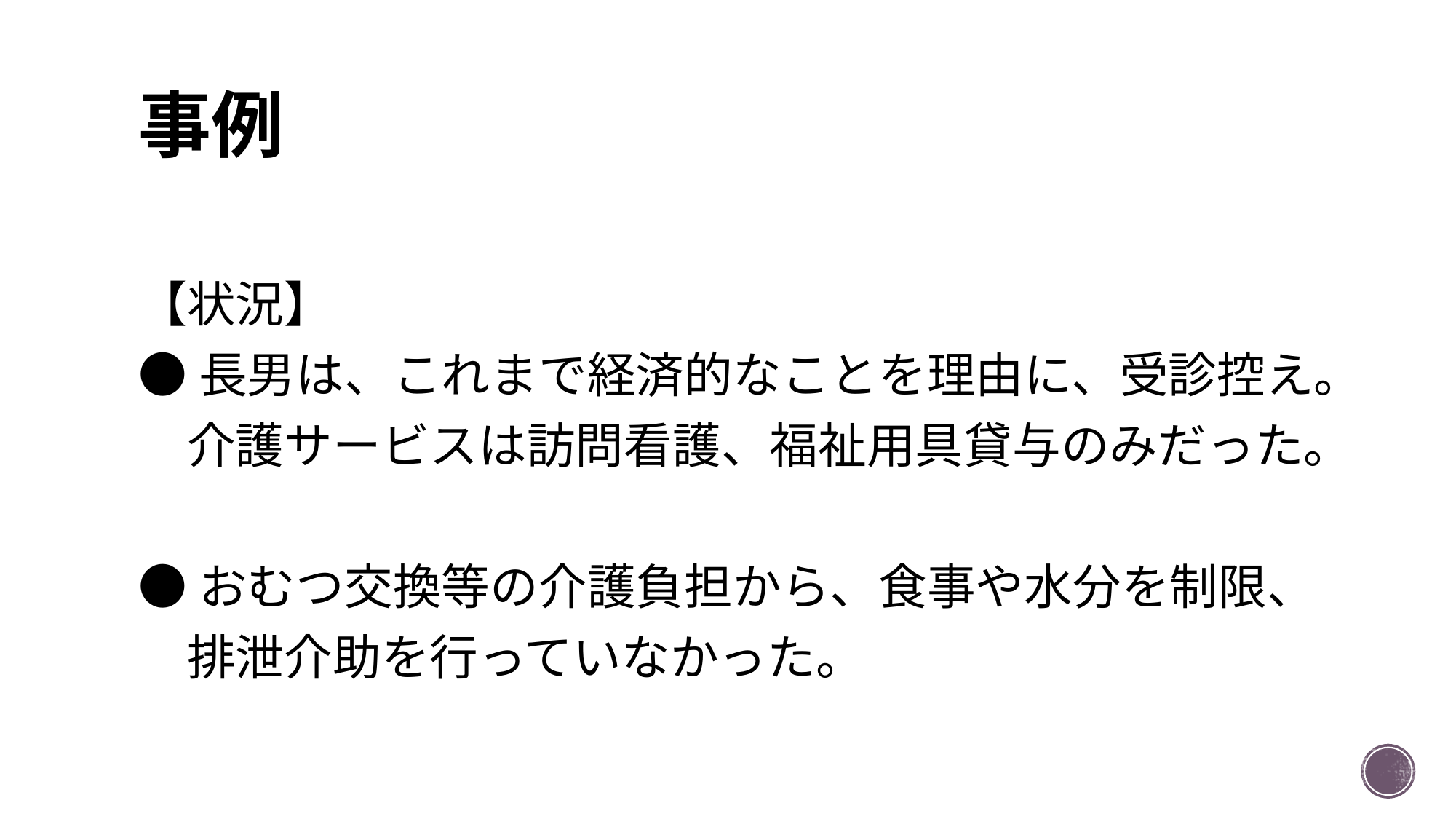

# 事例
【状況】
●長男は、これまで経済的なことを理由に、受診控え。
　介護サービスは訪問看護、福祉用具貸与のみだった。

●おむつ交換等の介護負担から、食事や水分を制限、
　排泄介助を行っていなかった。